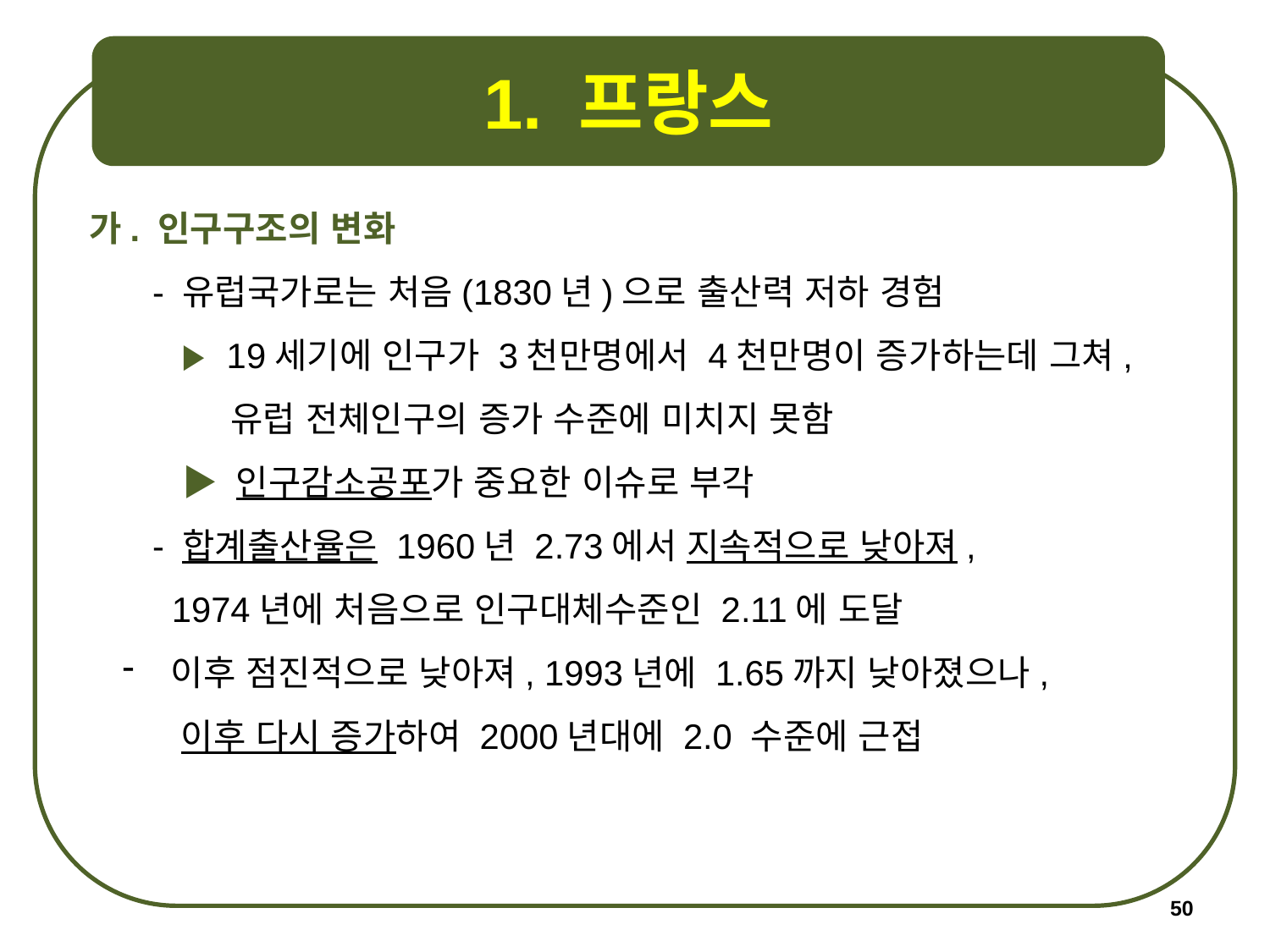

1. 프랑스

가. 인구구조의 변화
- 유럽국가로는 처음(1830년)으로 출산력 저하 경험
   ▶ 19세기에 인구가 3천만명에서 4천만명이 증가하는데 그쳐,
       유럽 전체인구의 증가 수준에 미치지 못함
   ▶ 인구감소공포가 중요한 이슈로 부각
- 합계출산율은 1960년 2.73에서 지속적으로 낮아져,
  1974년에 처음으로 인구대체수준인 2.11에 도달
 이후 점진적으로 낮아져, 1993년에 1.65까지 낮아졌으나,
  이후 다시 증가하여 2000년대에 2.0 수준에 근접

50